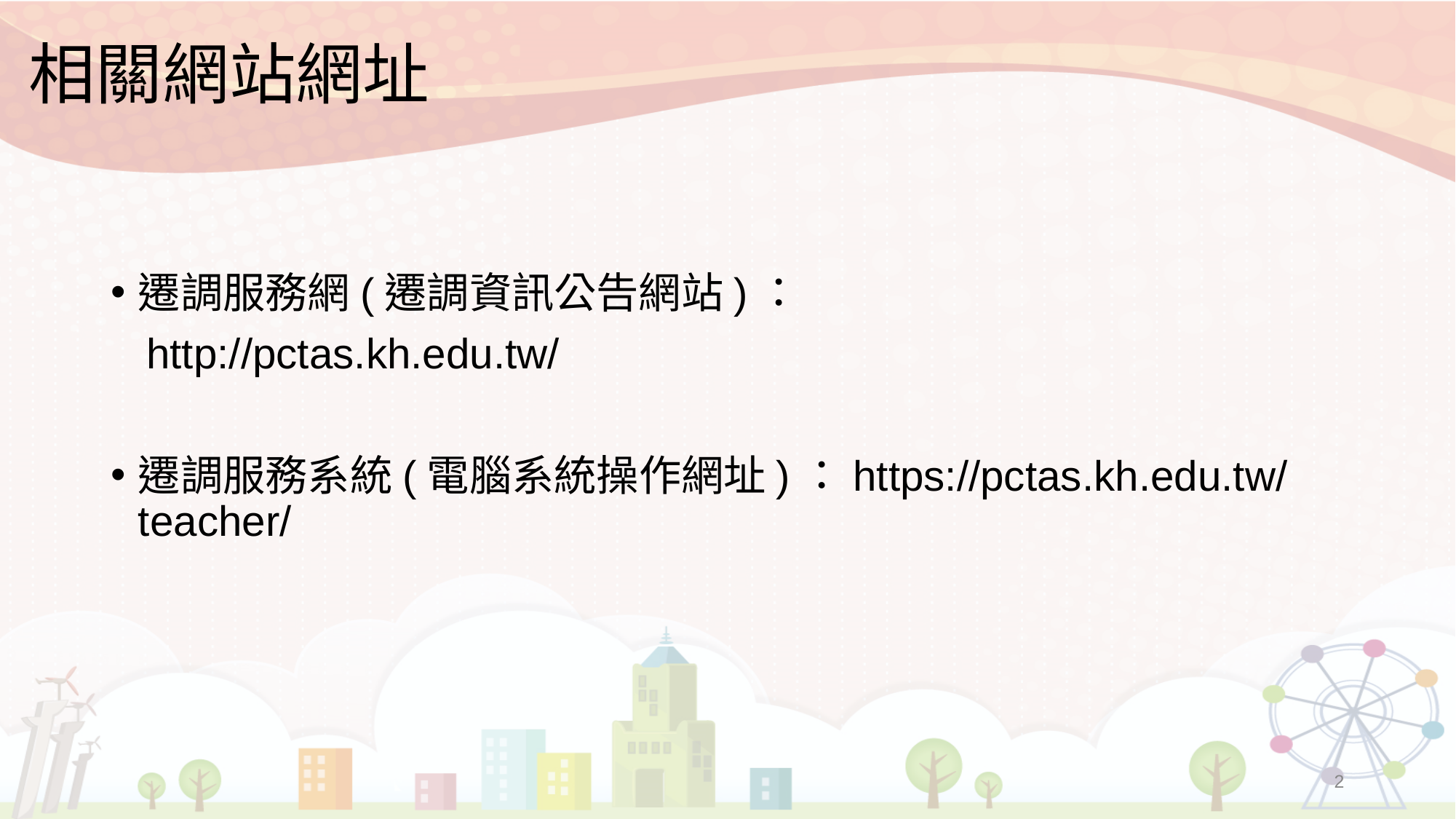

# 相關網站網址

遷調服務網(遷調資訊公告網站)：
   http://pctas.kh.edu.tw/

遷調服務系統(電腦系統操作網址)：https://pctas.kh.edu.tw/teacher/
2